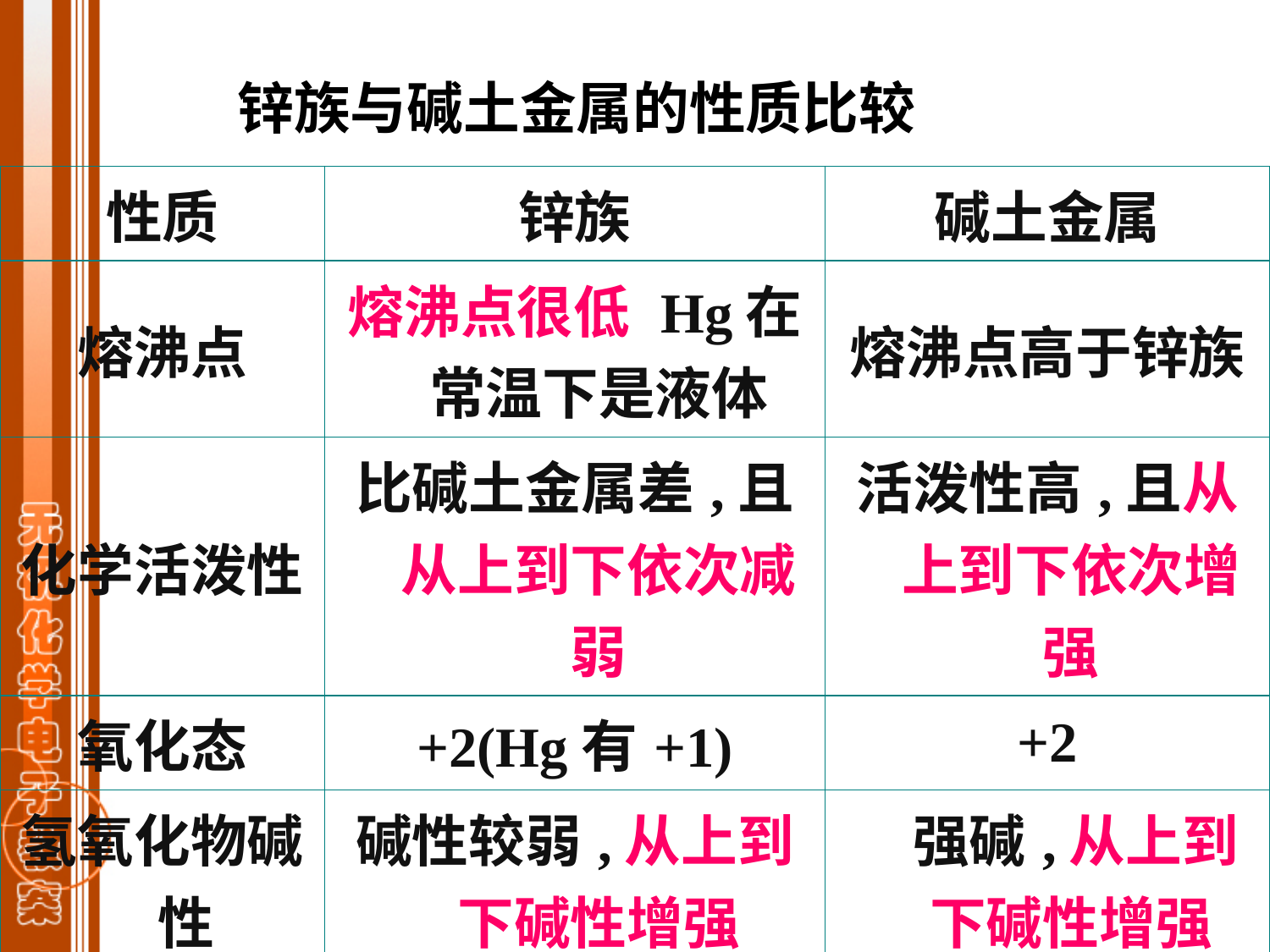

锌族与碱土金属的性质比较
| 性质 | 锌族 | 碱土金属 |
| --- | --- | --- |
| 熔沸点 | 熔沸点很低,Hg在常温下是液体 | 熔沸点高于锌族 |
| 化学活泼性 | 比碱土金属差,且从上到下依次减弱 | 活泼性高,且从上到下依次增强 |
| 氧化态 | +2(Hg有+1) | +2 |
| 氢氧化物碱性 | 碱性较弱,从上到下碱性增强 | 是强碱,从上到下碱性增强 |
| 形成配合物的能力 | 有很强的形成配合物的倾向 | 与一些螯合剂可形成螯合物 |
180